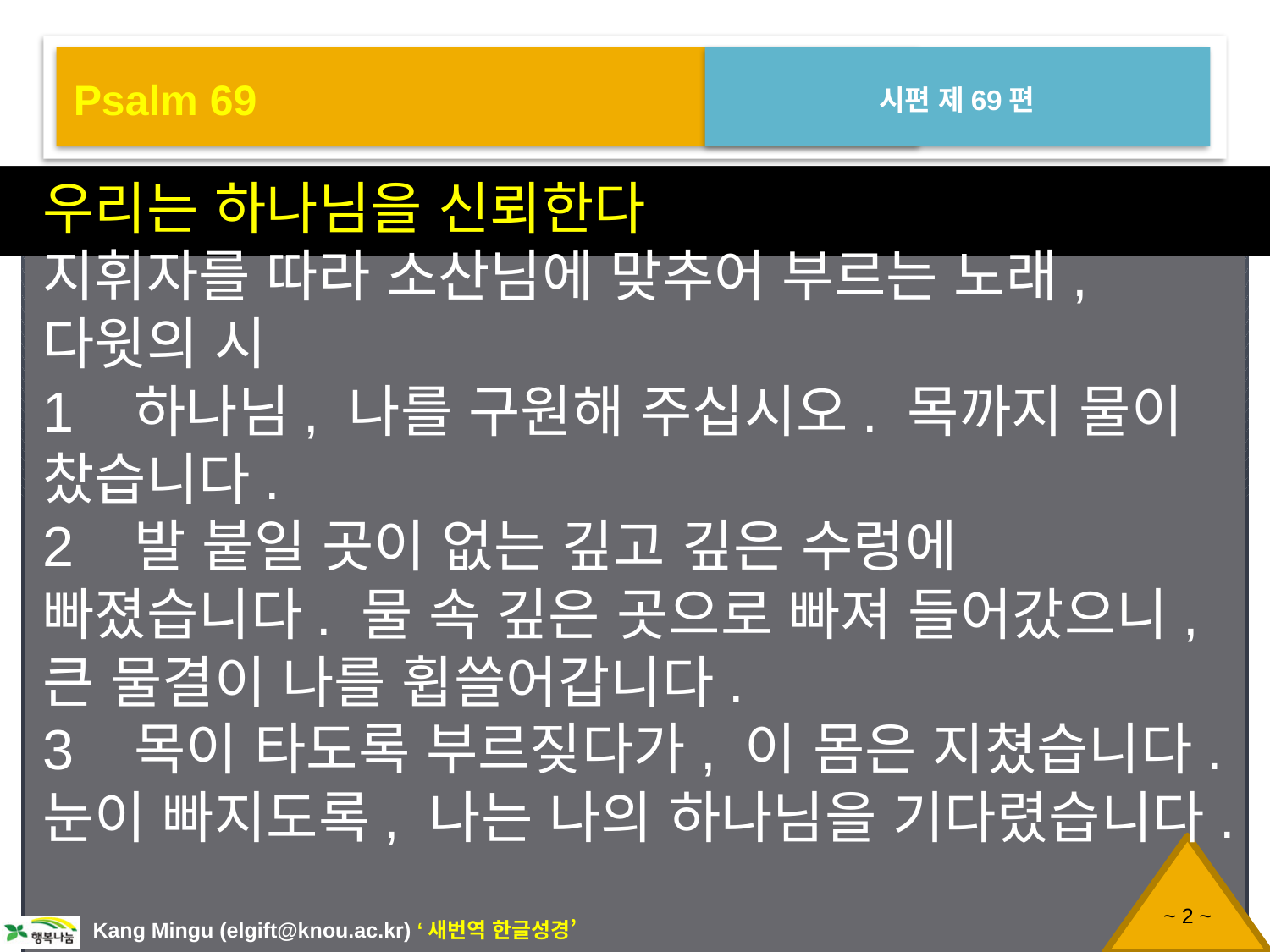

Psalm 69
시편 제69편
우리는 하나님을 신뢰한다
지휘자를 따라 소산님에 맞추어 부르는 노래, 다윗의 시
1   하나님, 나를 구원해 주십시오. 목까지 물이 찼습니다.
2   발 붙일 곳이 없는 깊고 깊은 수렁에 빠졌습니다. 물 속 깊은 곳으로 빠져 들어갔으니, 큰 물결이 나를 휩쓸어갑니다.
3   목이 타도록 부르짖다가, 이 몸은 지쳤습니다. 눈이 빠지도록, 나는 나의 하나님을 기다렸습니다.